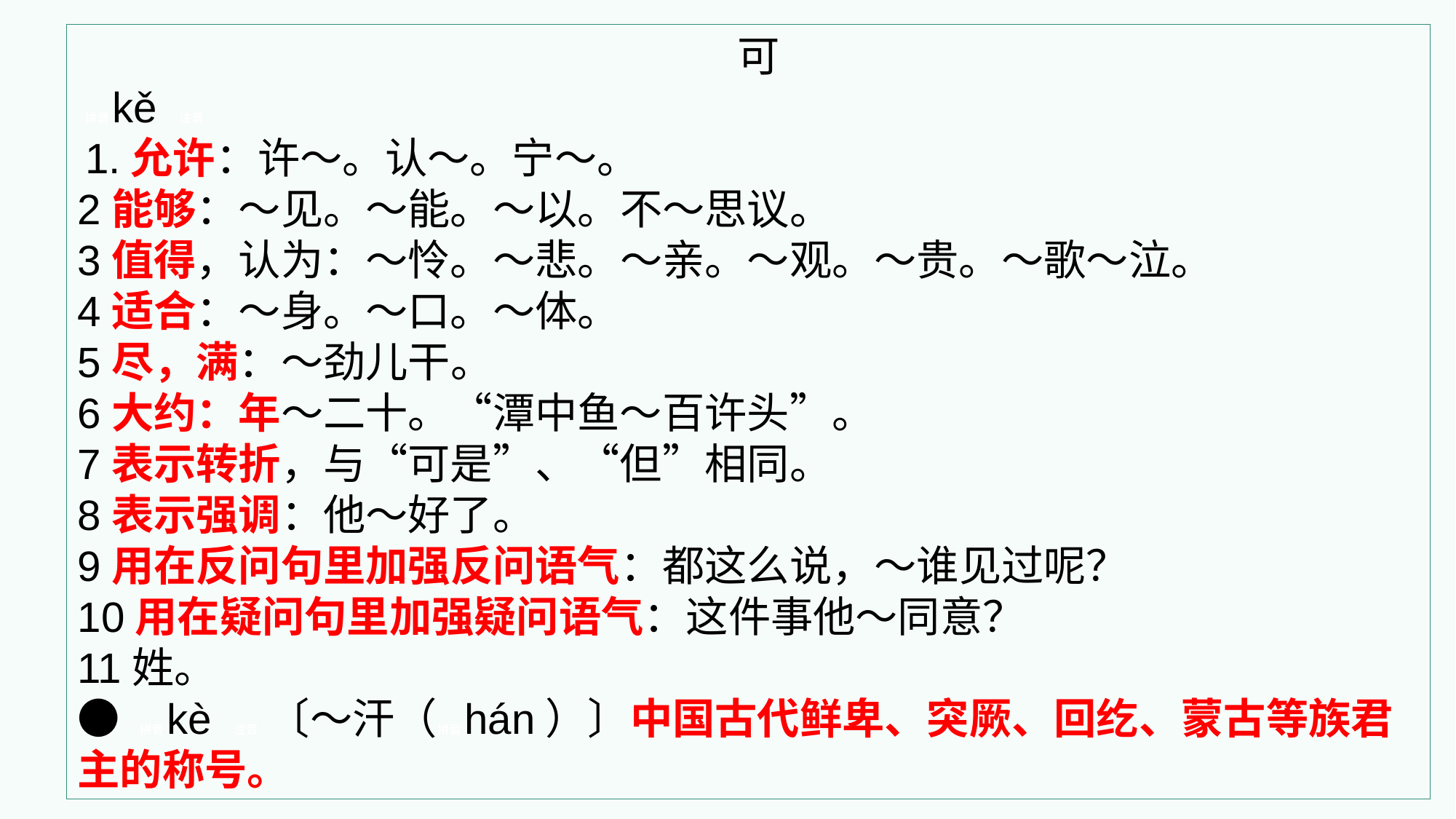

可
拼音kě 注音
1.允许：许～。认～。宁～。
2能够：～见。～能。～以。不～思议。
3值得，认为：～怜。～悲。～亲。～观。～贵。～歌～泣。
4适合：～身。～口。～体。
5尽，满：～劲儿干。
6大约：年～二十。“潭中鱼～百许头”。
7表示转折，与“可是”、“但”相同。
8表示强调：他～好了。
9用在反问句里加强反问语气：都这么说，～谁见过呢？
10用在疑问句里加强疑问语气：这件事他～同意？
11姓。
● 拼音kè 注音 〔～汗（拼音hán）〕中国古代鲜卑、突厥、回纥、蒙古等族君主的称号。